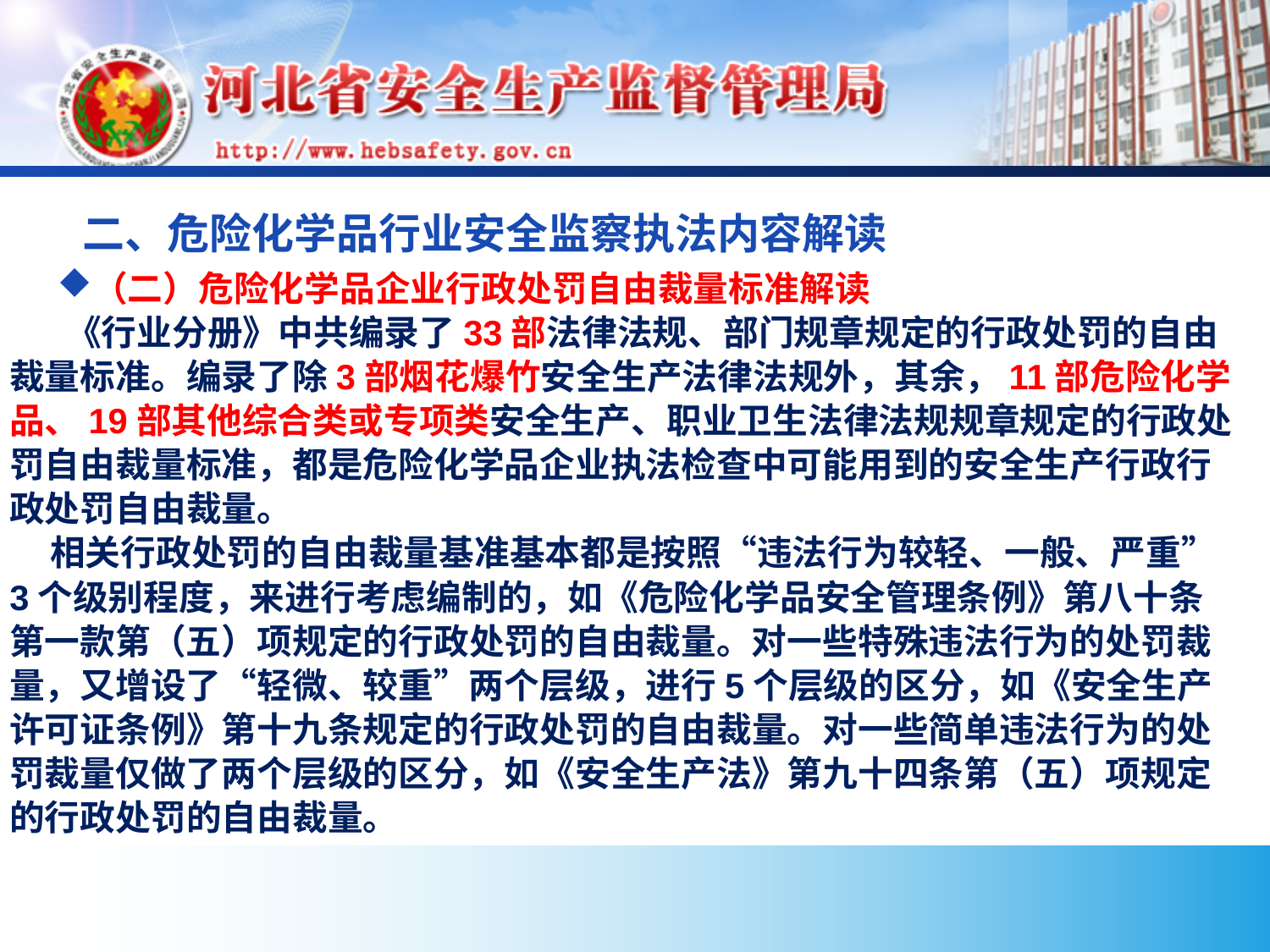

# 二、危险化学品行业安全监察执法内容解读
（二）危险化学品企业行政处罚自由裁量标准解读
      《行业分册》中共编录了33部法律法规、部门规章规定的行政处罚的自由裁量标准。编录了除3部烟花爆竹安全生产法律法规外，其余，11部危险化学品、19部其他综合类或专项类安全生产、职业卫生法律法规规章规定的行政处罚自由裁量标准，都是危险化学品企业执法检查中可能用到的安全生产行政行政处罚自由裁量。
    相关行政处罚的自由裁量基准基本都是按照“违法行为较轻、一般、严重”3个级别程度，来进行考虑编制的，如《危险化学品安全管理条例》第八十条第一款第（五）项规定的行政处罚的自由裁量。对一些特殊违法行为的处罚裁量，又增设了“轻微、较重”两个层级，进行5个层级的区分，如《安全生产许可证条例》第十九条规定的行政处罚的自由裁量。对一些简单违法行为的处罚裁量仅做了两个层级的区分，如《安全生产法》第九十四条第（五）项规定的行政处罚的自由裁量。